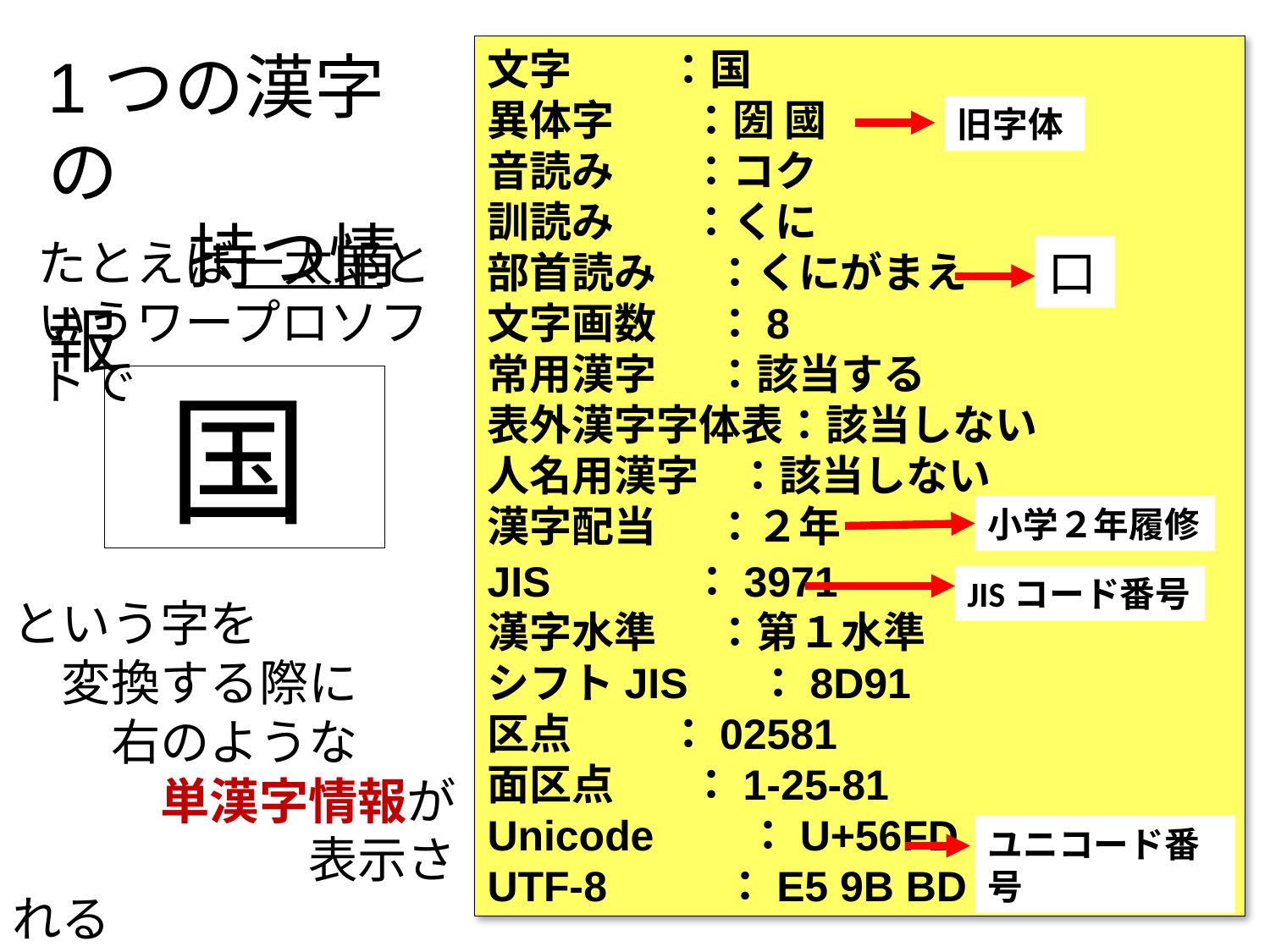

1つの漢字の
　　持つ情報
文字          ：国
異体字        ：圀 國
音読み        ：コク
訓読み        ：くに
部首読み      ：くにがまえ
文字画数      ：8
常用漢字      ：該当する
表外漢字字体表：該当しない
人名用漢字    ：該当しない
漢字配当      ：２年

JIS           ：3971
漢字水準      ：第１水準
シフトJIS     ：8D91
区点          ：02581
面区点        ：1-25-81
Unicode       ：U+56FD
UTF-8         ：E5 9B BD
旧字体
たとえば一太郎と
いうワープロソフトで
口
国
小学２年履修
JISコード番号
という字を
　変換する際に
　　右のような
　　　単漢字情報が
　　　　　　表示される
ユニコード番号